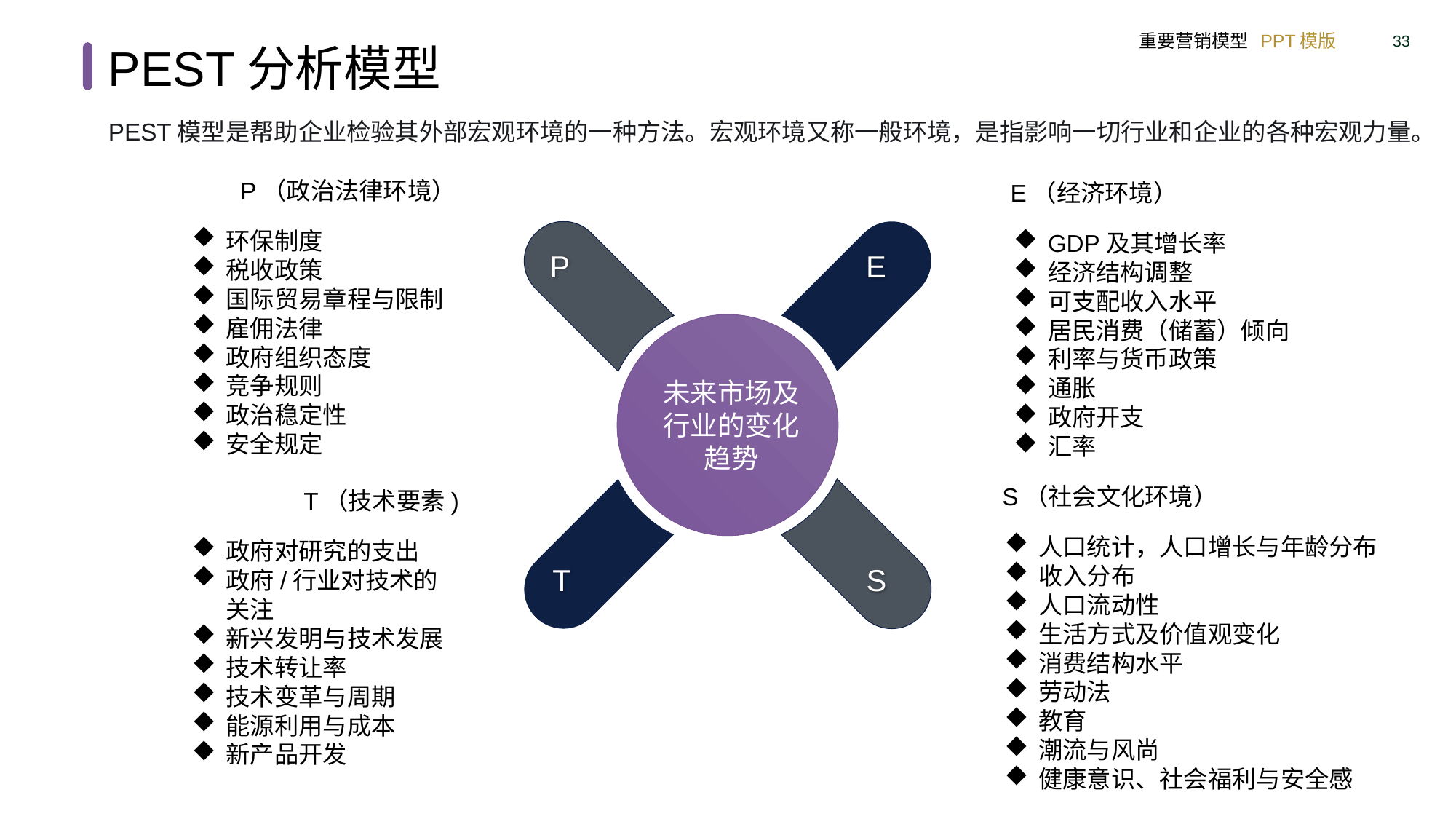

33
PEST分析模型
PEST模型是帮助企业检验其外部宏观环境的一种方法。宏观环境又称一般环境，是指影响一切行业和企业的各种宏观力量。
P
E

T
S
P（政治法律环境）
环保制度
税收政策
国际贸易章程与限制
雇佣法律
政府组织态度
竞争规则
政治稳定性
安全规定
E（经济环境）
GDP及其增长率
经济结构调整
可支配收入水平
居民消费（储蓄）倾向
利率与货币政策
通胀
政府开支
汇率
未来市场及行业的变化趋势
S（社会文化环境）
人口统计，人口增长与年龄分布
收入分布
人口流动性
生活方式及价值观变化
消费结构水平
劳动法
教育
潮流与风尚
健康意识、社会福利与安全感
T（技术要素)
政府对研究的支出
政府/行业对技术的关注
新兴发明与技术发展
技术转让率
技术变革与周期
能源利用与成本
新产品开发